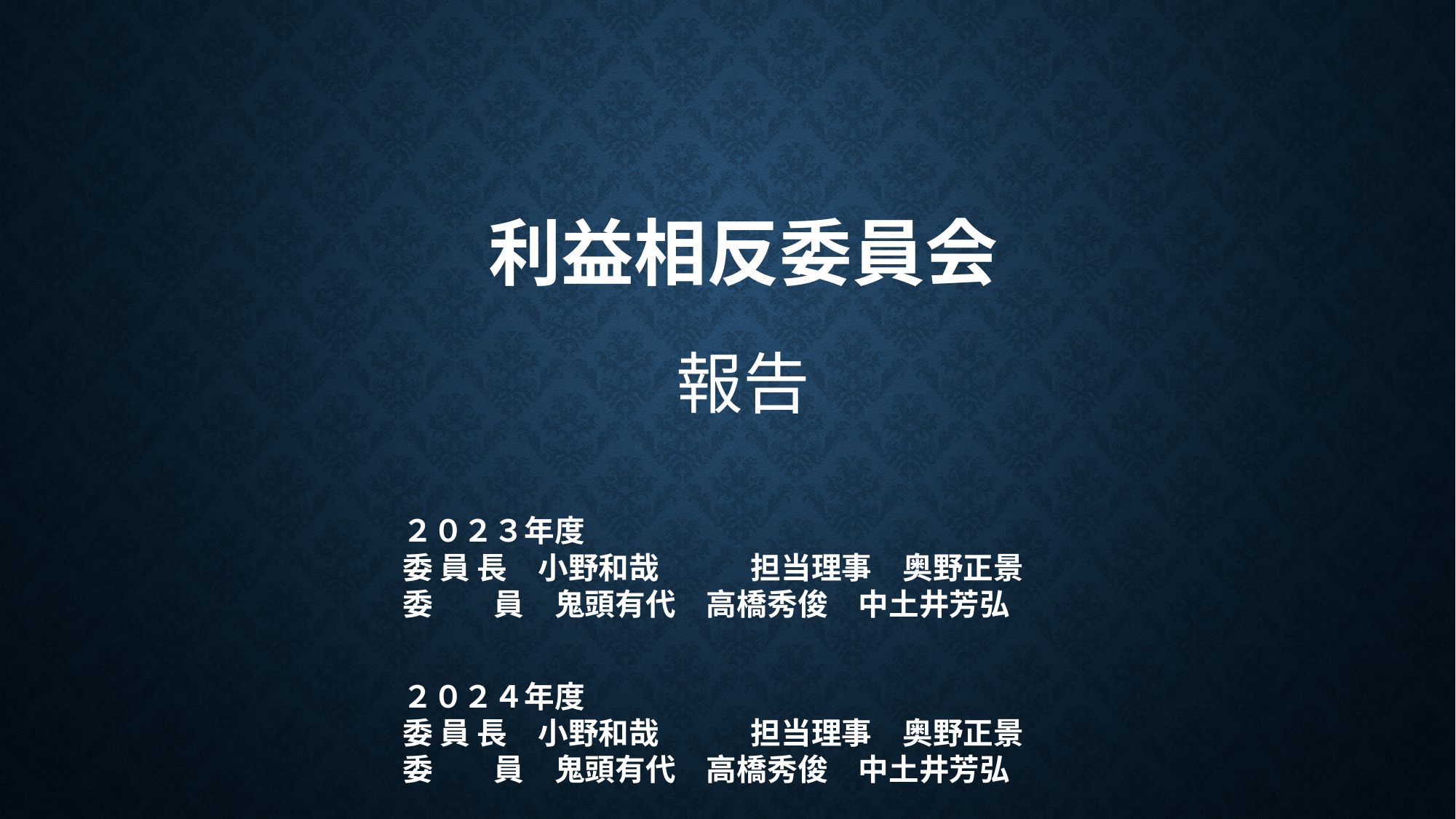

# 利益相反委員会
報告
２０２３年度
委 員 長　小野和哉　　　担当理事　奥野正景
委　　員　鬼頭有代　高橋秀俊　中土井芳弘
２０２４年度
委 員 長　小野和哉　　　担当理事　奥野正景
委　　員　鬼頭有代　高橋秀俊　中土井芳弘